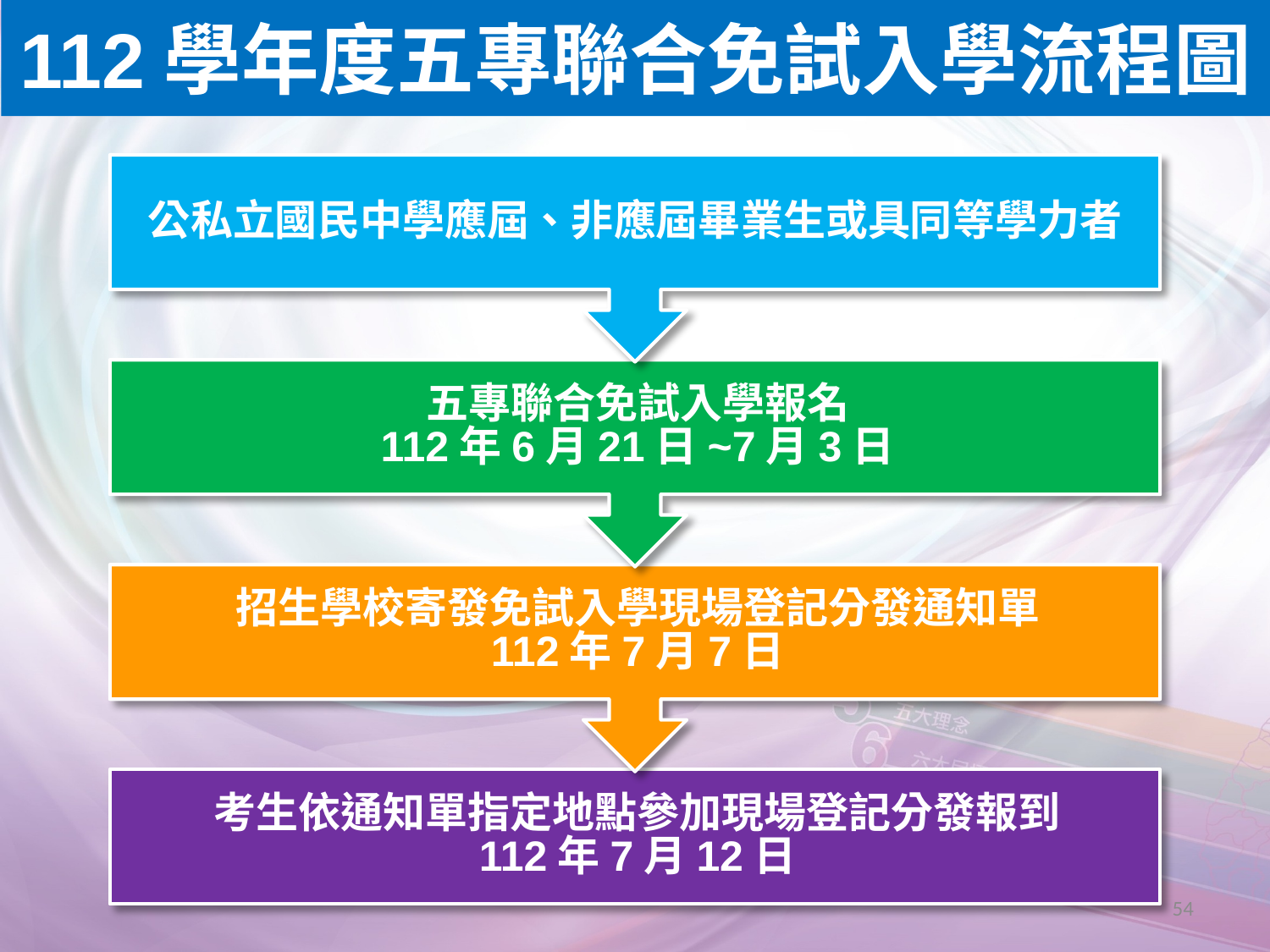

112學年度五專聯合免試入學流程圖
考生依通知單指定地點參加現場登記分發報到
112年7月12日
招生學校寄發免試入學現場登記分發通知單
112年7月7日
五專聯合免試入學報名
112年6月21日~7月3日
公私立國民中學應屆、非應屆畢業生或具同等學力者
54